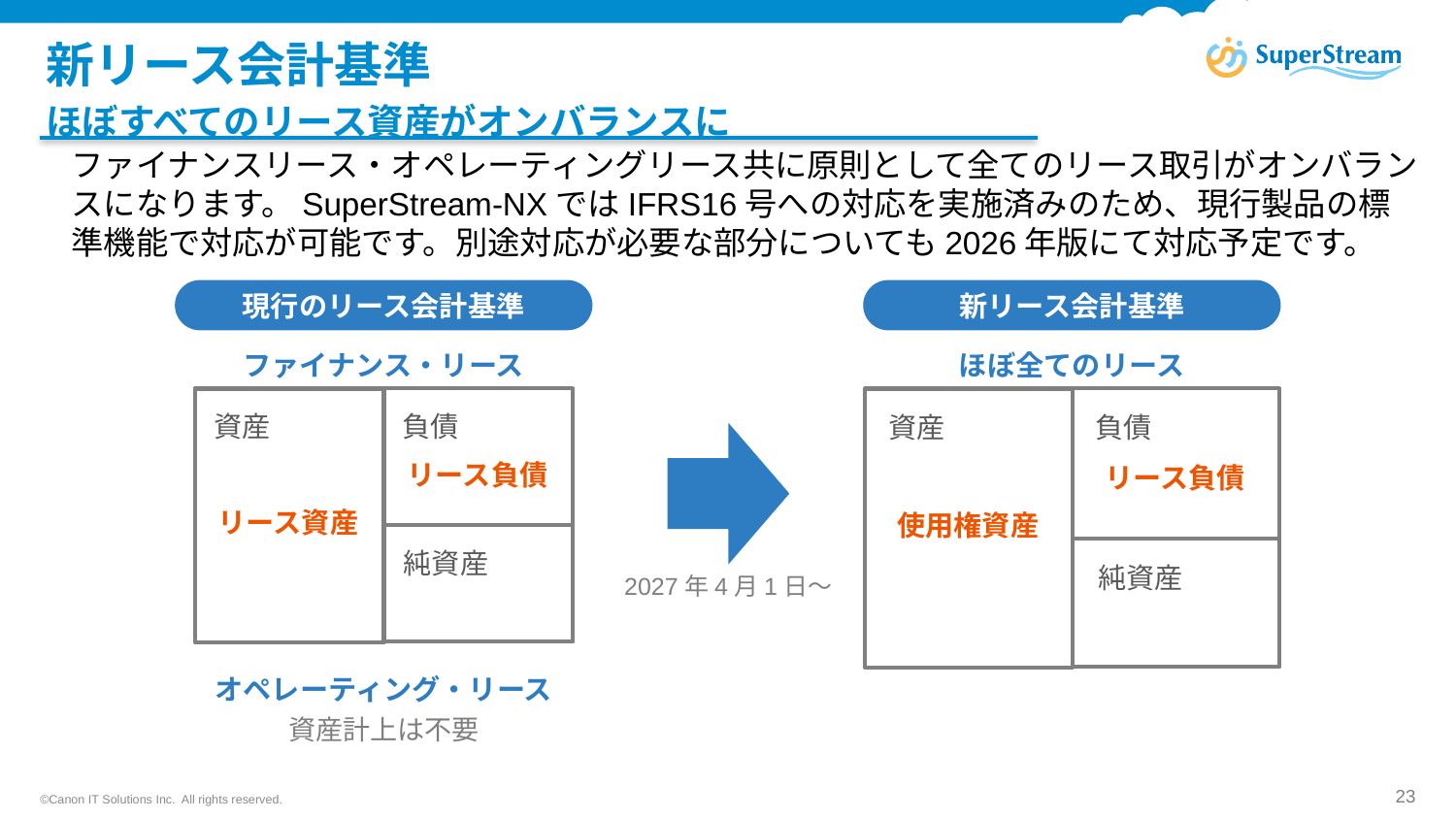

# 新リース会計基準
ほぼすべてのリース資産がオンバランスに
ファイナンスリース・オペレーティングリース共に原則として全てのリース取引がオンバランスになります。SuperStream-NXではIFRS16号への対応を実施済みのため、現行製品の標準機能で対応が可能です。別途対応が必要な部分についても2026年版にて対応予定です。
現行のリース会計基準
新リース会計基準
ほぼ全てのリース
ファイナンス・リース

負債
資産
純資産
リース負債
リース資産

負債
資産
純資産
リース負債
使用権資産

2027年4月1日～
オペレーティング・リース
資産計上は不要
©Canon IT Solutions Inc.  All rights reserved.
23